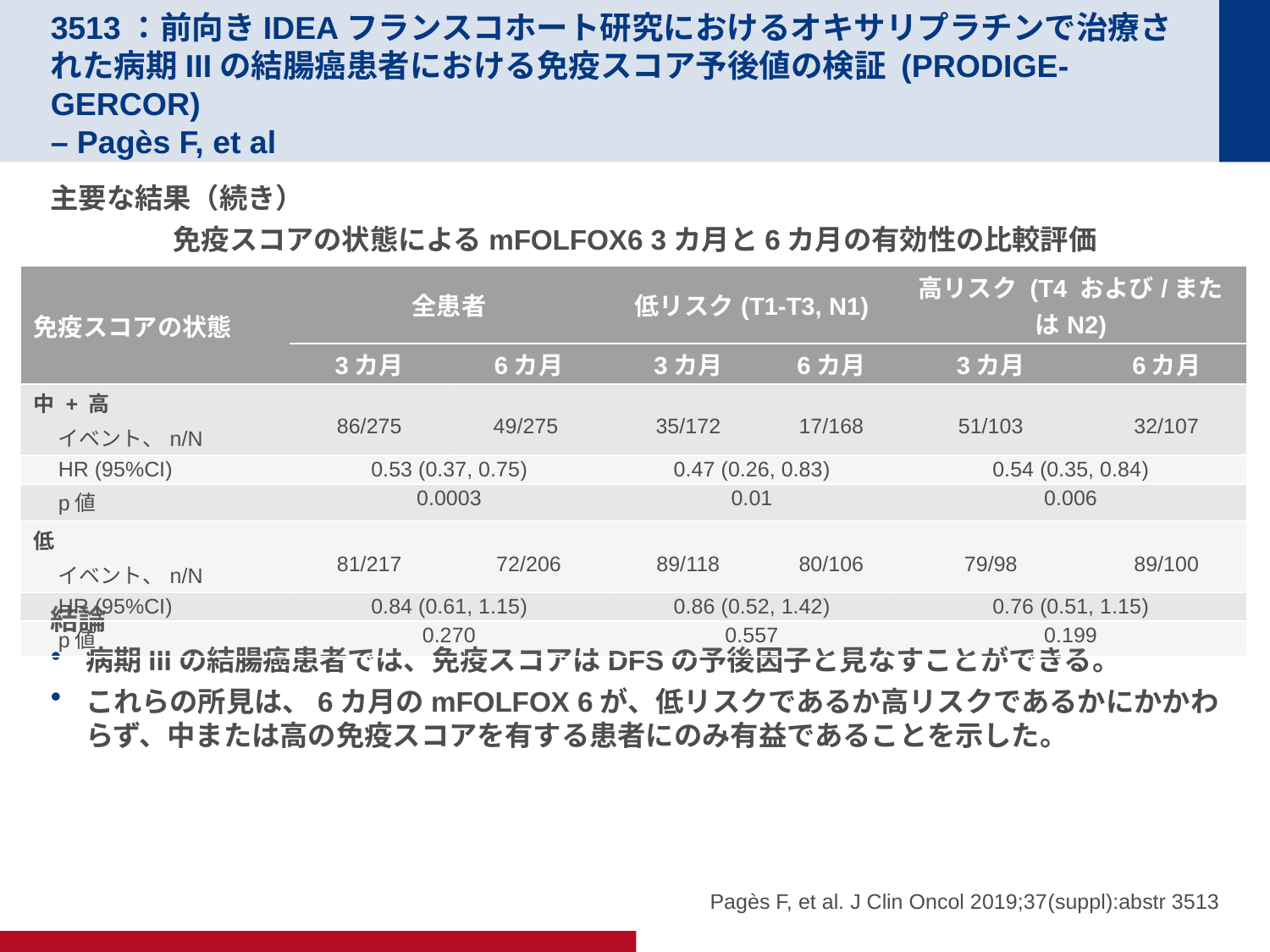

# 3513：前向きIDEAフランスコホート研究におけるオキサリプラチンで治療された病期IIIの結腸癌患者における免疫スコア予後値の検証 (PRODIGE-GERCOR) – Pagès F, et al
主要な結果（続き）
結論
病期IIIの結腸癌患者では、免疫スコアはDFSの予後因子と見なすことができる。
これらの所見は、6カ月のmFOLFOX 6が、低リスクであるか高リスクであるかにかかわらず、中または高の免疫スコアを有する患者にのみ有益であることを示した。
免疫スコアの状態によるmFOLFOX6 3カ月と6カ月の有効性の比較評価
| 免疫スコアの状態 | 全患者 |  | 低リスク(T1-T3, N1) |  | 高リスク (T4 および/またはN2) |  |
| --- | --- | --- | --- | --- | --- | --- |
|  | 3カ月 | 6カ月 | 3カ月 | 6カ月 | 3カ月 | 6カ月 |
| 中 + 高 イベント、n/N | 86/275 | 49/275 | 35/172 | 17/168 | 51/103 | 32/107 |
| HR (95%CI) | 0.53 (0.37, 0.75) |  | 0.47 (0.26, 0.83) |  | 0.54 (0.35, 0.84) |  |
| p値 | 0.0003 |  | 0.01 |  | 0.006 |  |
| 低 イベント、n/N | 81/217 | 72/206 | 89/118 | 80/106 | 79/98 | 89/100 |
| HR (95%CI) | 0.84 (0.61, 1.15) |  | 0.86 (0.52, 1.42) |  | 0.76 (0.51, 1.15) |  |
| p値 | 0.270 |  | 0.557 |  | 0.199 |  |
Pagès F, et al. J Clin Oncol 2019;37(suppl):abstr 3513